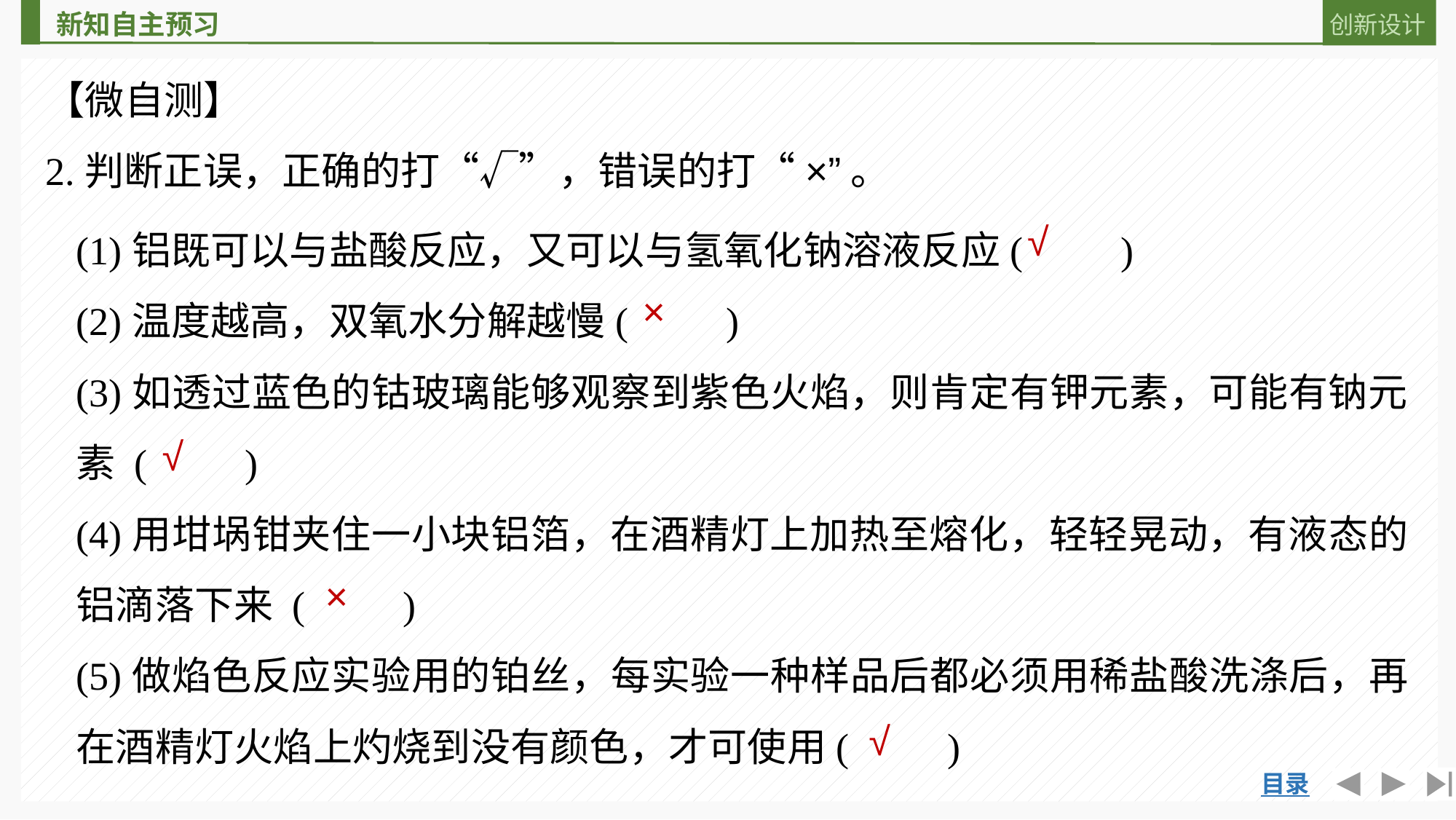

【微自测】
2.判断正误，正确的打“√”，错误的打“×”。
(1)铝既可以与盐酸反应，又可以与氢氧化钠溶液反应(　　)
(2)温度越高，双氧水分解越慢(　　)
(3)如透过蓝色的钴玻璃能够观察到紫色火焰，则肯定有钾元素，可能有钠元素 (　　)
(4)用坩埚钳夹住一小块铝箔，在酒精灯上加热至熔化，轻轻晃动，有液态的铝滴落下来 (　　)
(5)做焰色反应实验用的铂丝，每实验一种样品后都必须用稀盐酸洗涤后，再在酒精灯火焰上灼烧到没有颜色，才可使用(　　)
√
×
√
×
√